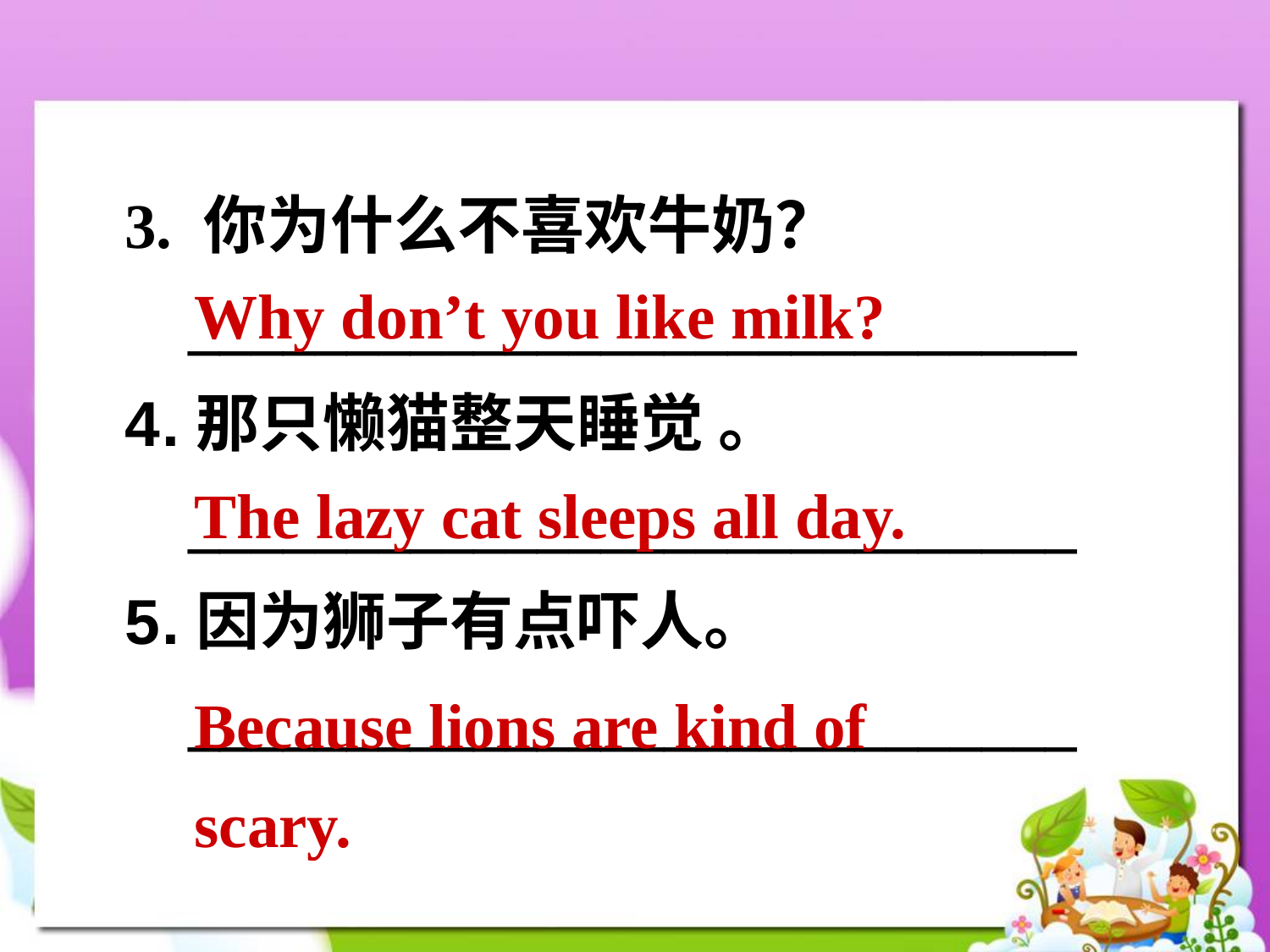

3. 你为什么不喜欢牛奶？
    ____________________________
那只懒猫整天睡觉 。
    ____________________________
因为狮子有点吓人。
    ____________________________
Why don’t you like milk?
The lazy cat sleeps all day.
Because lions are kind of scary.